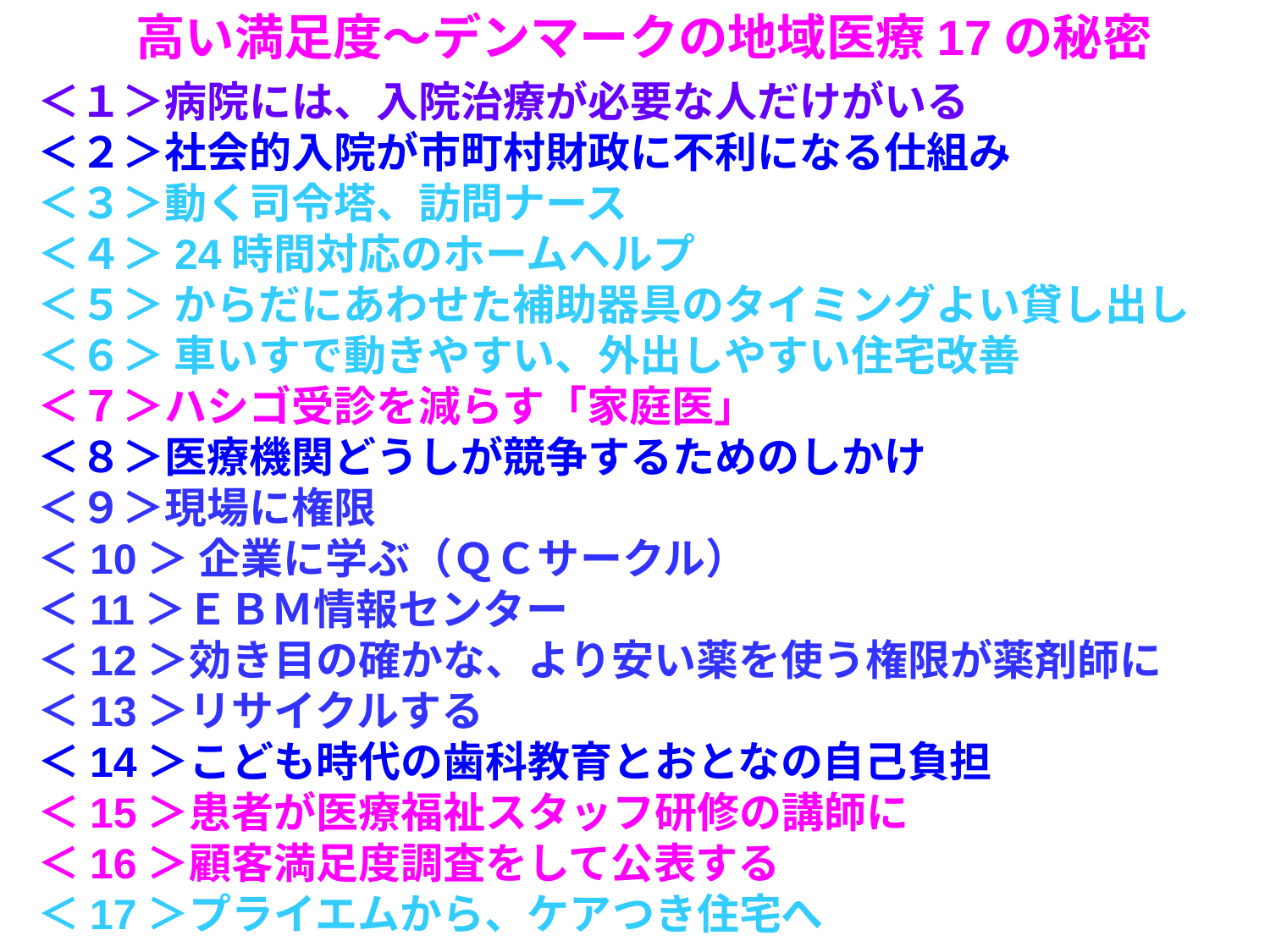

高い満足度～デンマークの地域医療17の秘密
＜１＞病院には、入院治療が必要な人だけがいる
＜２＞社会的入院が市町村財政に不利になる仕組み
＜３＞動く司令塔、訪問ナース
＜４＞24時間対応のホームヘルプ
＜５＞ からだにあわせた補助器具のタイミングよい貸し出し
＜６＞ 車いすで動きやすい、外出しやすい住宅改善
＜７＞ハシゴ受診を減らす「家庭医」
＜８＞医療機関どうしが競争するためのしかけ
＜９＞現場に権限
＜10＞ 企業に学ぶ（ＱＣサークル）
＜11＞ＥＢＭ情報センター
＜12＞効き目の確かな、より安い薬を使う権限が薬剤師に
＜13＞リサイクルする
＜14＞こども時代の歯科教育とおとなの自己負担
＜15＞患者が医療福祉スタッフ研修の講師に
＜16＞顧客満足度調査をして公表する
＜17＞プライエムから、ケアつき住宅へ